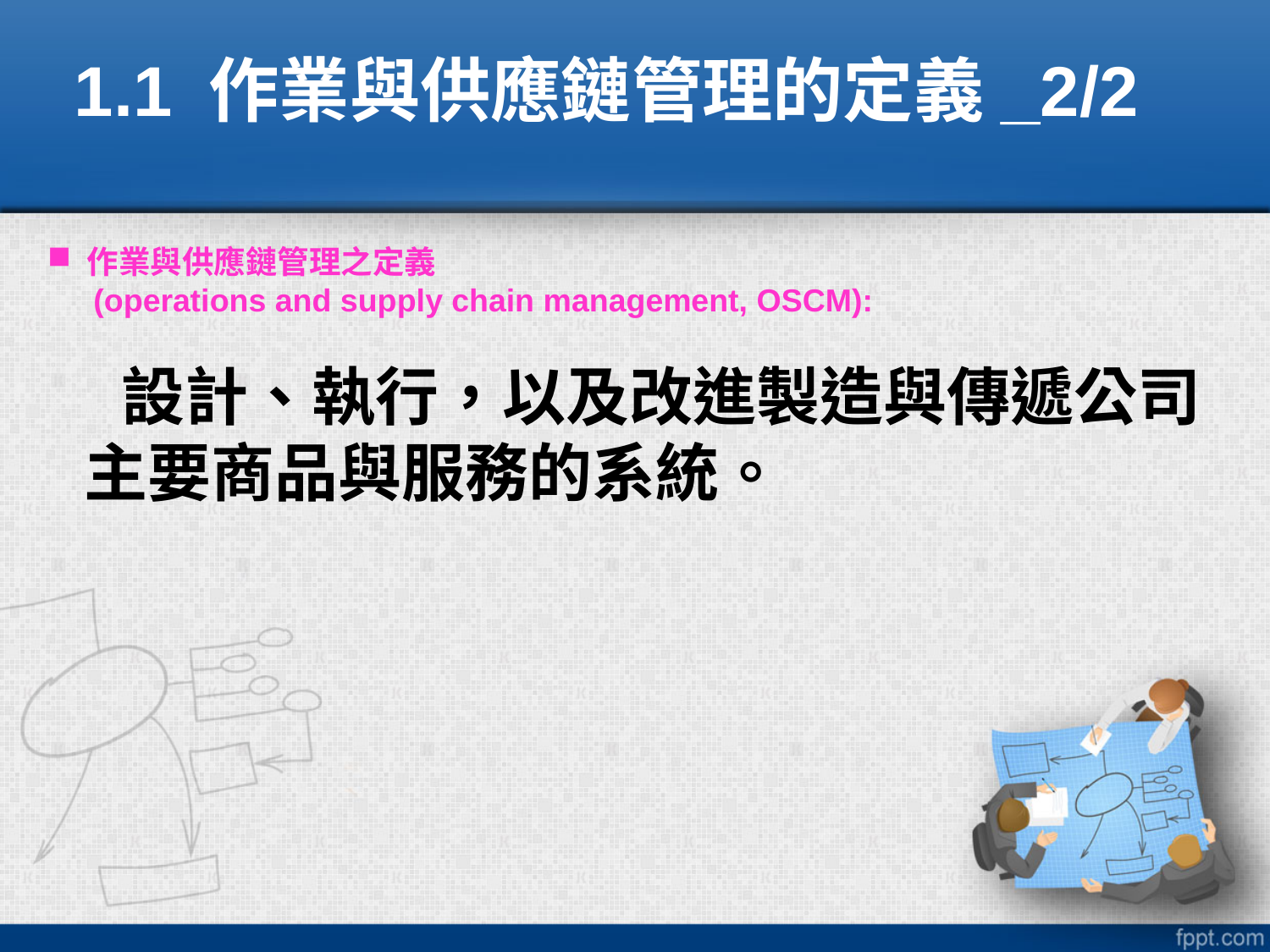

1.1 作業與供應鏈管理的定義_2/2
作業與供應鏈管理之定義
 (operations and supply chain management, OSCM):

設計、執行，以及改進製造與傳遞公司主要商品與服務的系統。

Key Point !

管理生產產品或服務的整體系統，該各項流程能有效運作。